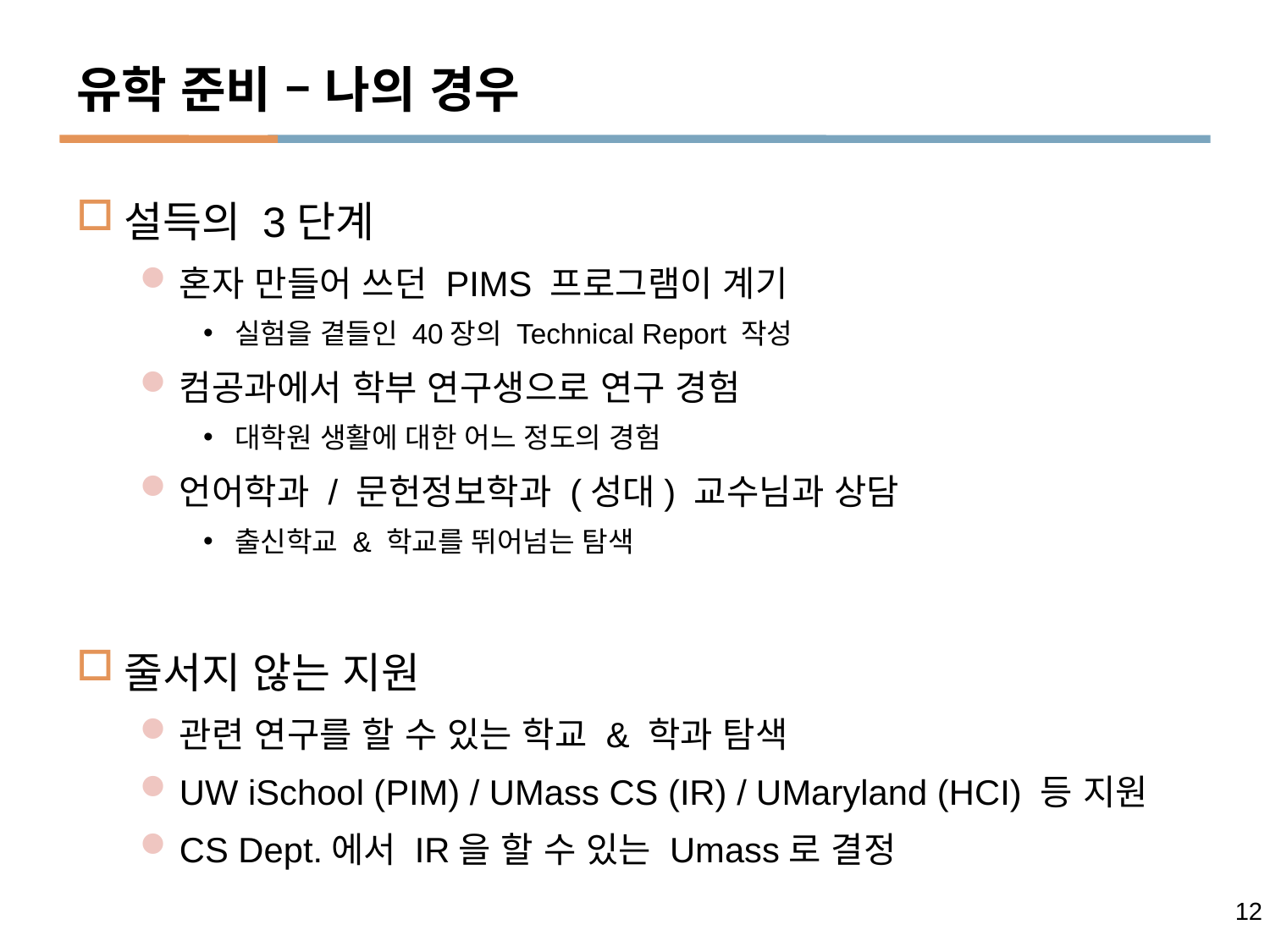

# 유학 준비 – 나의 경우
설득의 3단계
혼자 만들어 쓰던 PIMS 프로그램이 계기
실험을 곁들인 40장의 Technical Report 작성
컴공과에서 학부 연구생으로 연구 경험
대학원 생활에 대한 어느 정도의 경험
언어학과 / 문헌정보학과 (성대) 교수님과 상담
출신학교 & 학교를 뛰어넘는 탐색

줄서지 않는 지원
관련 연구를 할 수 있는 학교 & 학과 탐색
UW iSchool (PIM) / UMass CS (IR) / UMaryland (HCI) 등 지원
CS Dept.에서 IR을 할 수 있는 Umass로 결정